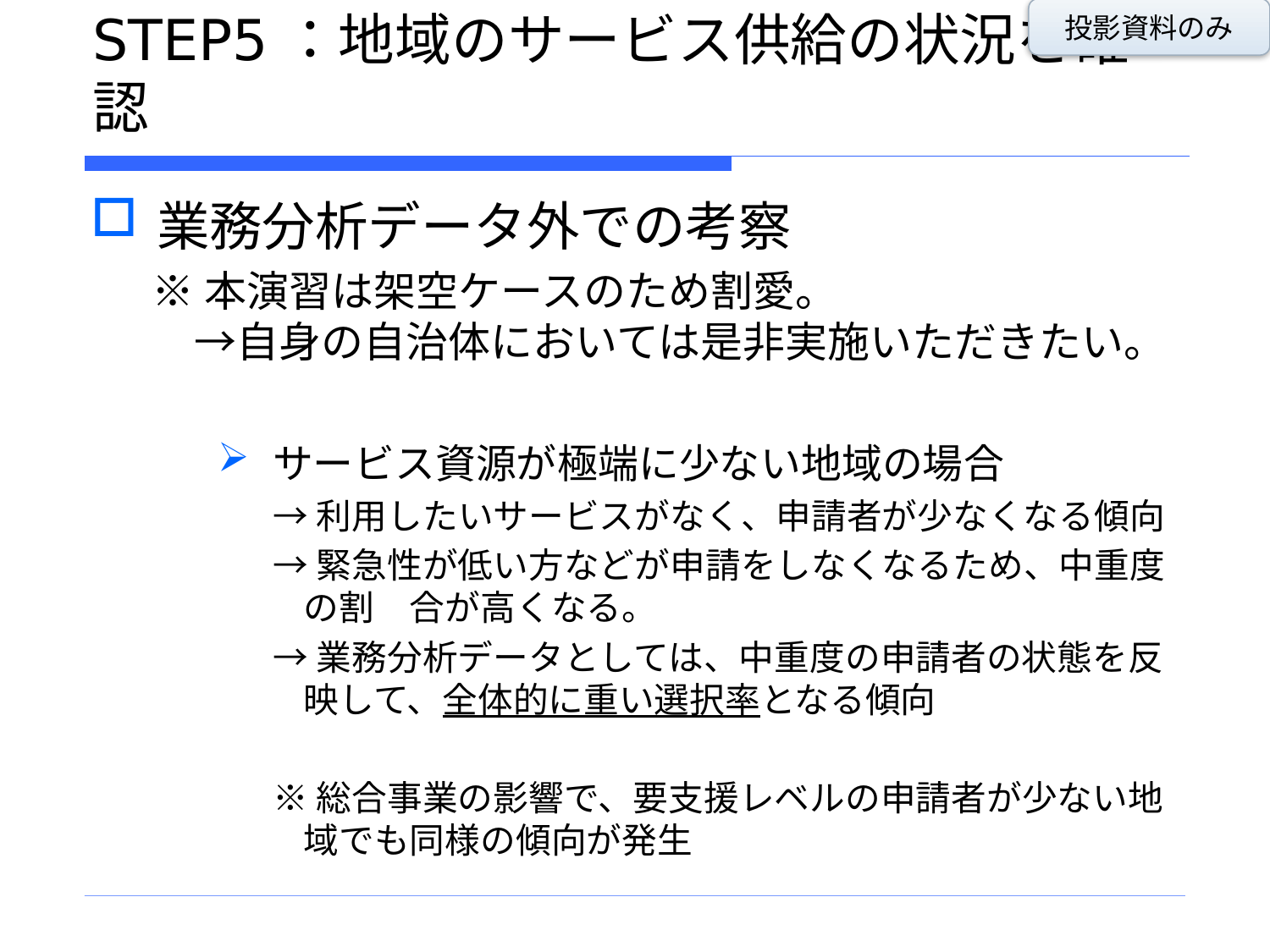

投影資料のみ
# STEP5：地域のサービス供給の状況を確認
業務分析データ外での考察
※本演習は架空ケースのため割愛。
　→自身の自治体においては是非実施いただきたい。

サービス資源が極端に少ない地域の場合
→利用したいサービスがなく、申請者が少なくなる傾向
→緊急性が低い方などが申請をしなくなるため、中重度の割　合が高くなる。
→業務分析データとしては、中重度の申請者の状態を反映して、全体的に重い選択率となる傾向

※総合事業の影響で、要支援レベルの申請者が少ない地域でも同様の傾向が発生